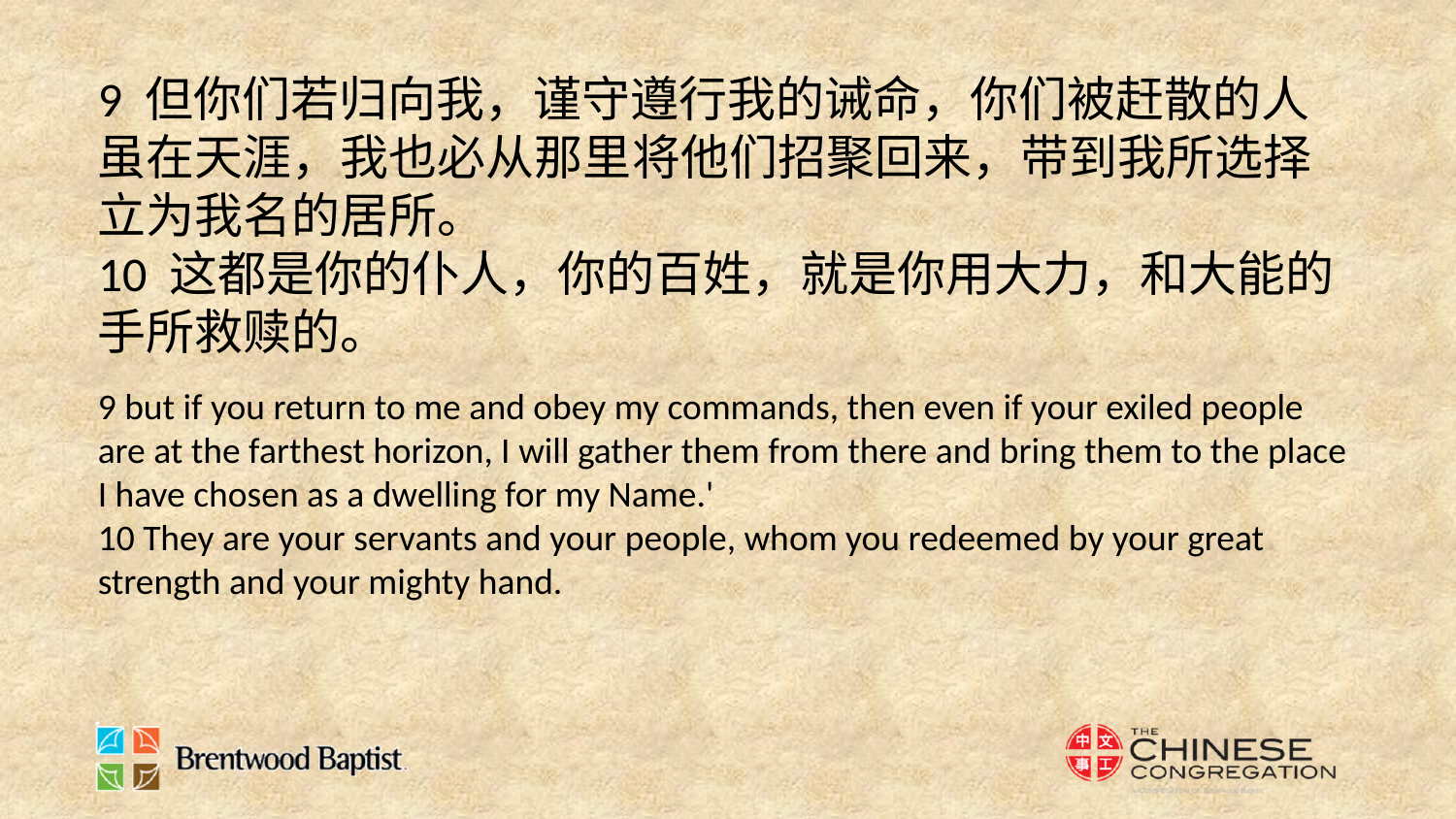

9 但你们若归向我，谨守遵行我的诫命，你们被赶散的人虽在天涯，我也必从那里将他们招聚回来，带到我所选择立为我名的居所。
10 这都是你的仆人，你的百姓，就是你用大力，和大能的手所救赎的。

9 but if you return to me and obey my commands, then even if your exiled people are at the farthest horizon, I will gather them from there and bring them to the place I have chosen as a dwelling for my Name.'
10 They are your servants and your people, whom you redeemed by your great strength and your mighty hand.